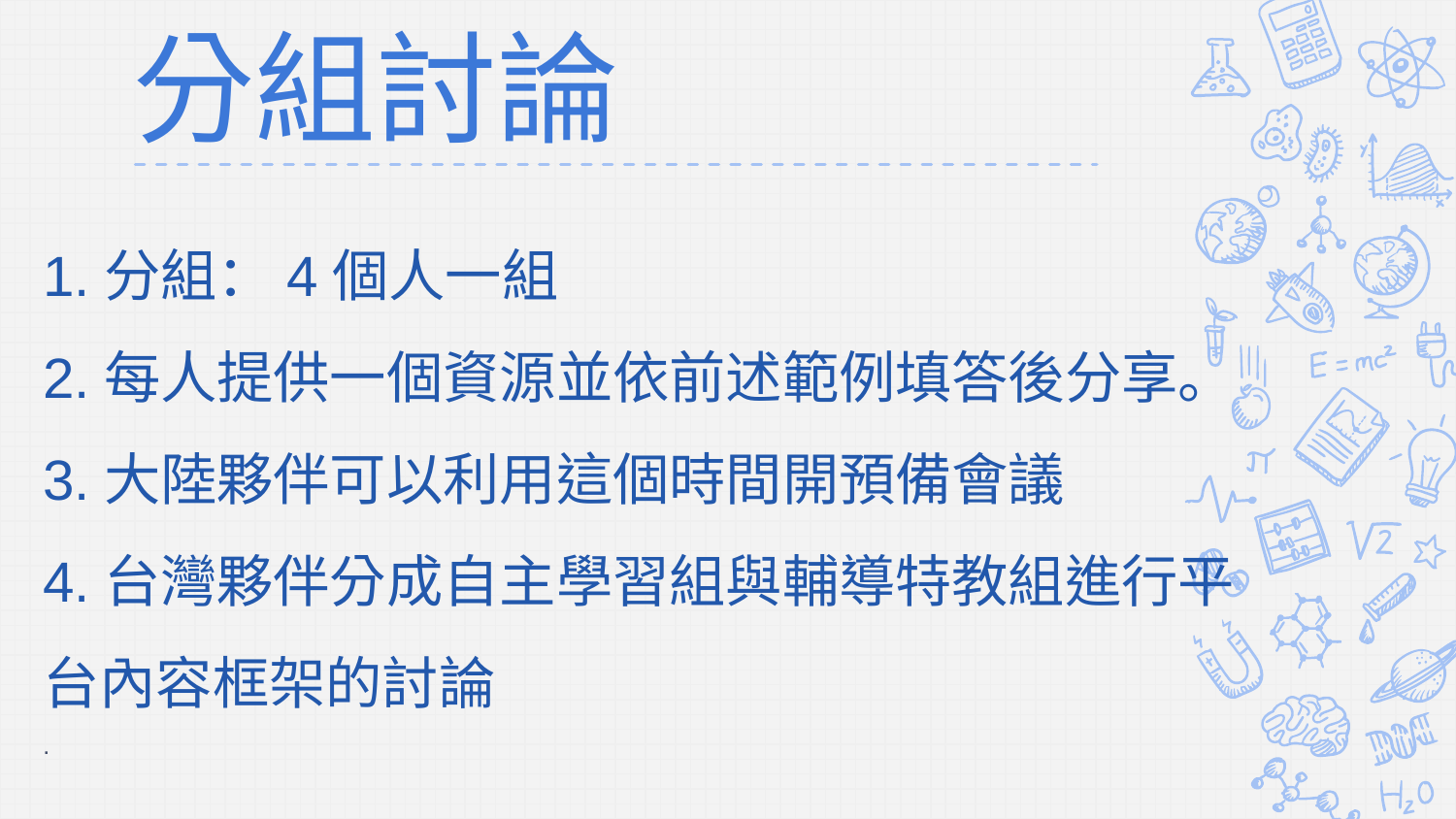

# 分組討論
1.分組：4個人一組
2.每人提供一個資源並依前述範例填答後分享。
3.大陸夥伴可以利用這個時間開預備會議
4.台灣夥伴分成自主學習組與輔導特教組進行平台內容框架的討論
.